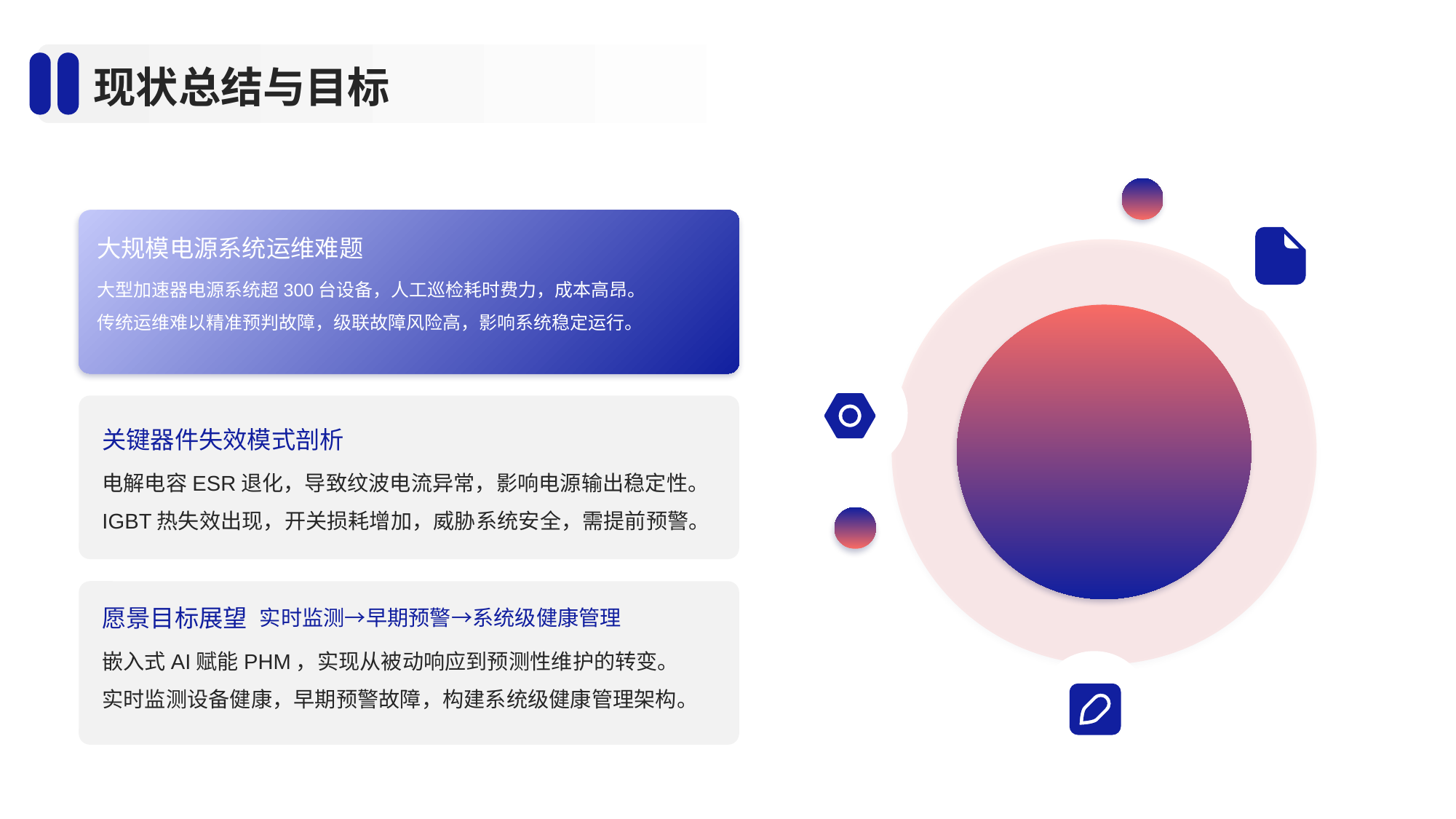

现状总结与目标

大规模电源系统运维难题

大型加速器电源系统超300台设备，人工巡检耗时费力，成本高昂。
传统运维难以精准预判故障，级联故障风险高，影响系统稳定运行。

关键器件失效模式剖析
电解电容ESR退化，导致纹波电流异常，影响电源输出稳定性。
IGBT热失效出现，开关损耗增加，威胁系统安全，需提前预警。

实时监测→早期预警→系统级健康管理
愿景目标展望
嵌入式AI赋能PHM，实现从被动响应到预测性维护的转变。
实时监测设备健康，早期预警故障，构建系统级健康管理架构。